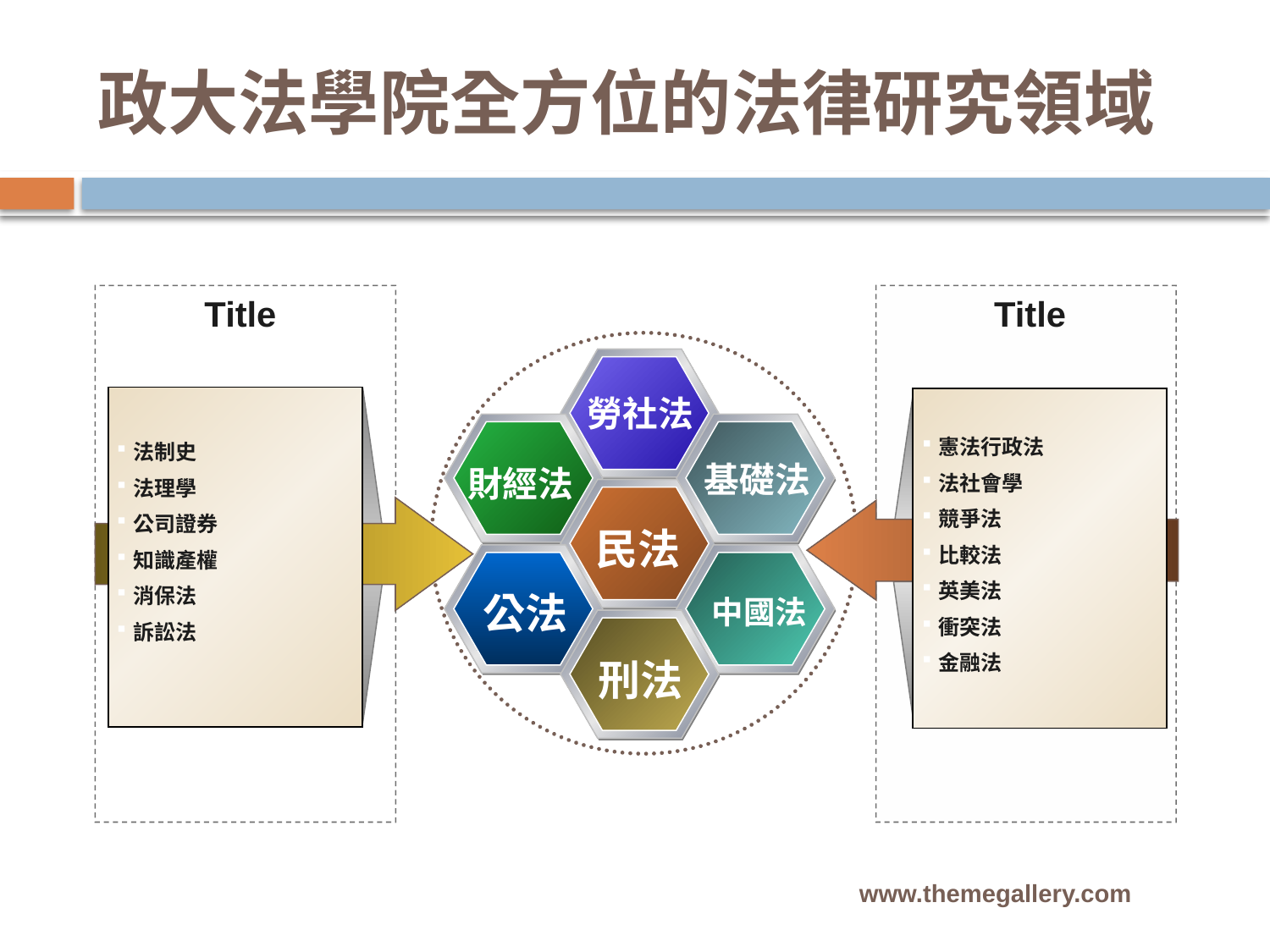

# 政大法學院全方位的法律研究領域
www.themegallery.com

Title

Title

勞社法

財經法

基礎法

民法

公法

中國法

刑法

憲法行政法
法社會學
競爭法
比較法
英美法
衝突法
金融法

法制史
法理學
公司證券
知識產權
消保法
訴訟法